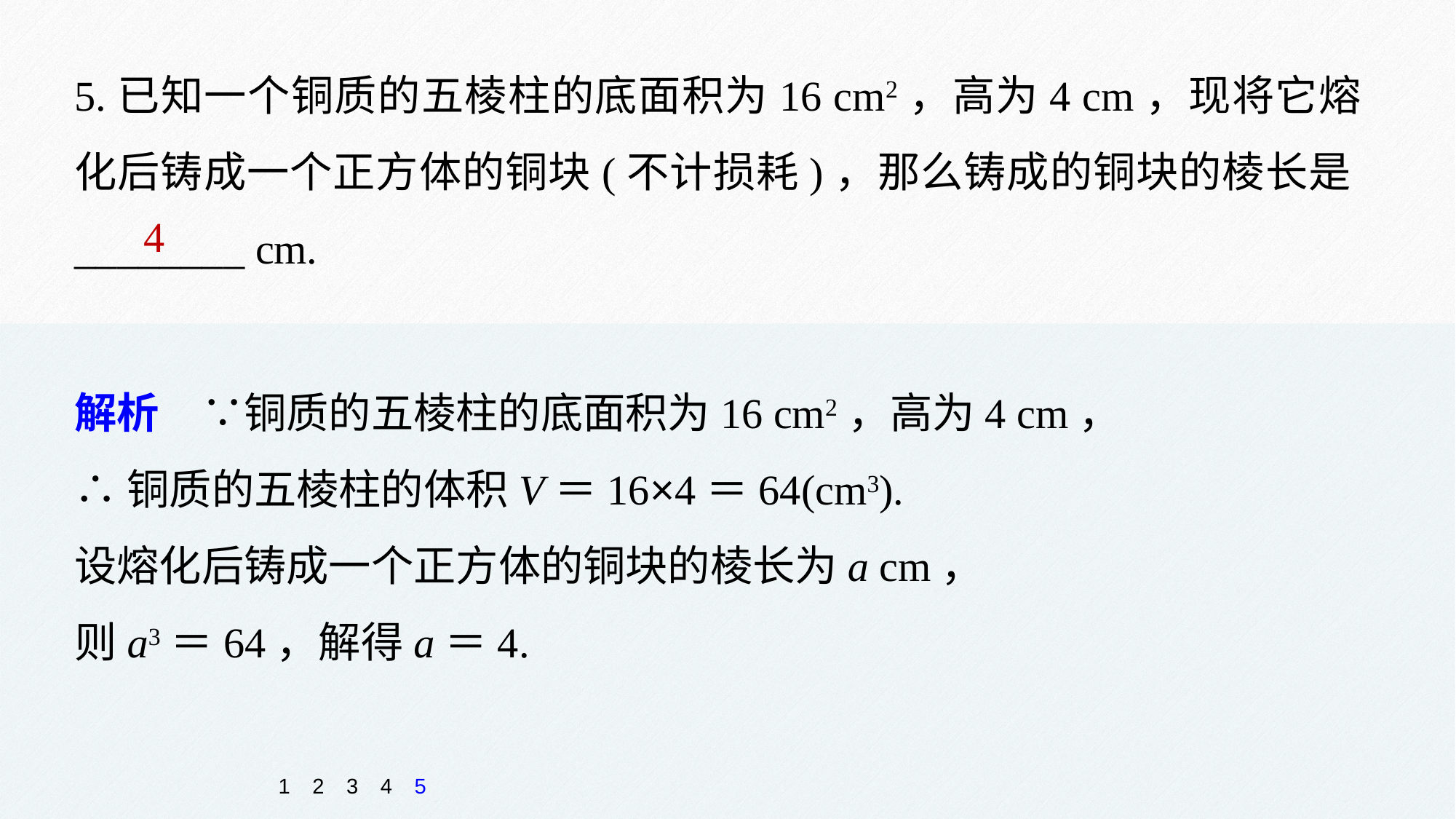

5.已知一个铜质的五棱柱的底面积为16 cm2，高为4 cm，现将它熔化后铸成一个正方体的铜块(不计损耗)，那么铸成的铜块的棱长是________ cm.
4
解析　∵铜质的五棱柱的底面积为16 cm2，高为4 cm，
∴铜质的五棱柱的体积V＝16×4＝64(cm3).
设熔化后铸成一个正方体的铜块的棱长为a cm，
则a3＝64，解得a＝4.
1
2
3
4
5